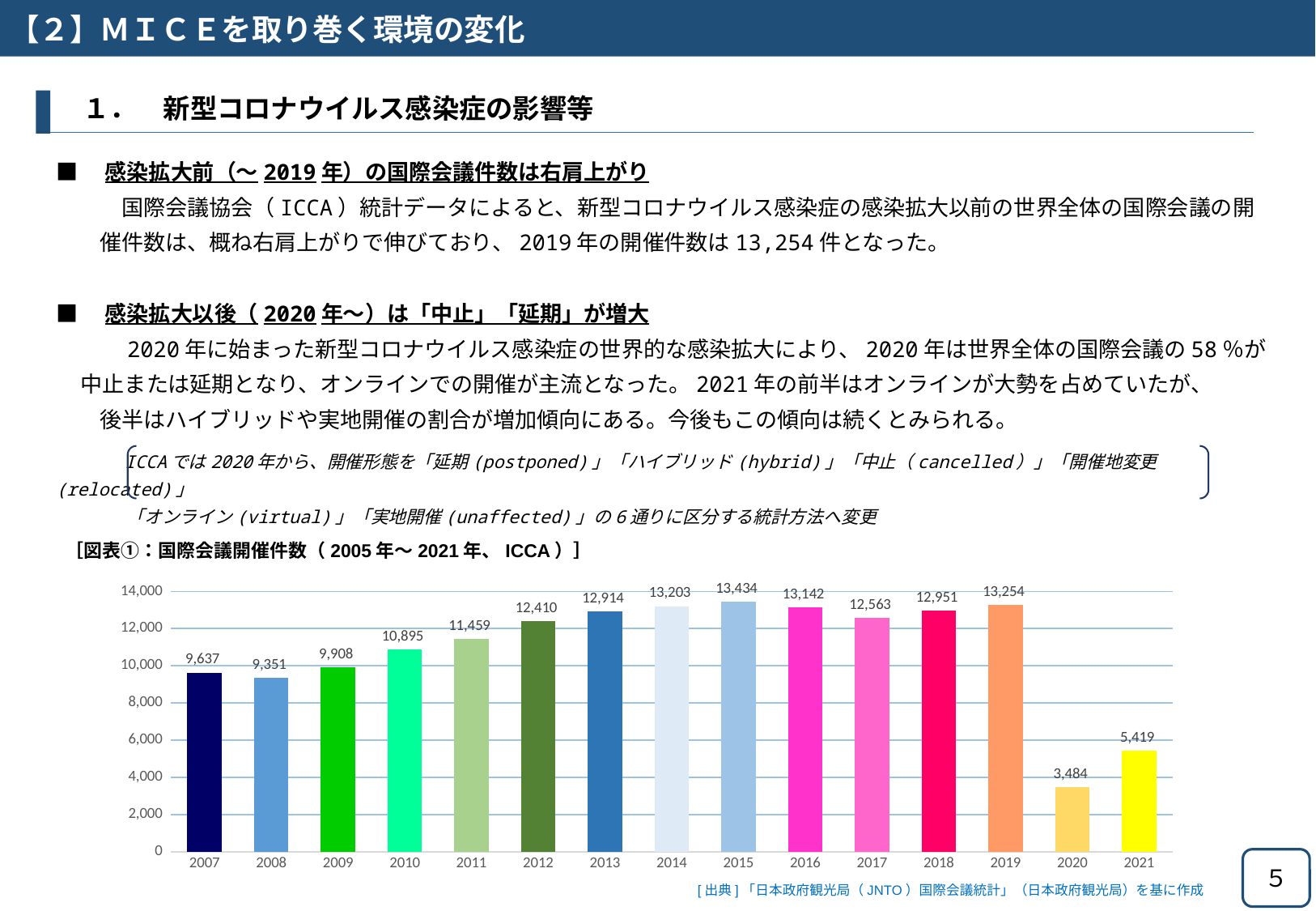

【２】ＭＩＣＥを取り巻く環境の変化
　１．　新型コロナウイルス感染症の影響等

■　感染拡大前（～2019年）の国際会議件数は右肩上がり
　　　国際会議協会（ICCA）統計データによると、新型コロナウイルス感染症の感染拡大以前の世界全体の国際会議の開
　　催件数は、概ね右肩上がりで伸びており、2019年の開催件数は13,254件となった。

■　感染拡大以後（2020年～）は「中止」「延期」が増大
　　　2020年に始まった新型コロナウイルス感染症の世界的な感染拡大により、2020年は世界全体の国際会議の58％が
    中止または延期となり、オンラインでの開催が主流となった。2021年の前半はオンラインが大勢を占めていたが、
　　後半はハイブリッドや実地開催の割合が増加傾向にある。今後もこの傾向は続くとみられる。

　　    ICCAでは2020年から、開催形態を「延期(postponed)」「ハイブリッド(hybrid)」「中止（cancelled）」「開催地変更(relocated)」
　　　　「オンライン(virtual)」「実地開催(unaffected)」の6通りに区分する統計方法へ変更

［図表①：国際会議開催件数（2005年～2021年、ICCA）］

### Chart

| Category |  |
|---|---|
| 2007 | 9637.0 |
| 2008 | 9351.0 |
| 2009 | 9908.0 |
| 2010 | 10895.0 |
| 2011 | 11459.0 |
| 2012 | 12410.0 |
| 2013 | 12914.0 |
| 2014 | 13203.0 |
| 2015 | 13434.0 |
| 2016 | 13142.0 |
| 2017 | 12563.0 |
| 2018 | 12951.0 |
| 2019 | 13254.0 |
| 2020 | 3484.0 |
| 2021 | 5419.0 |

### Chart

| Category |
|---|
５
[出典]「日本政府観光局（JNTO）国際会議統計」（日本政府観光局）を基に作成